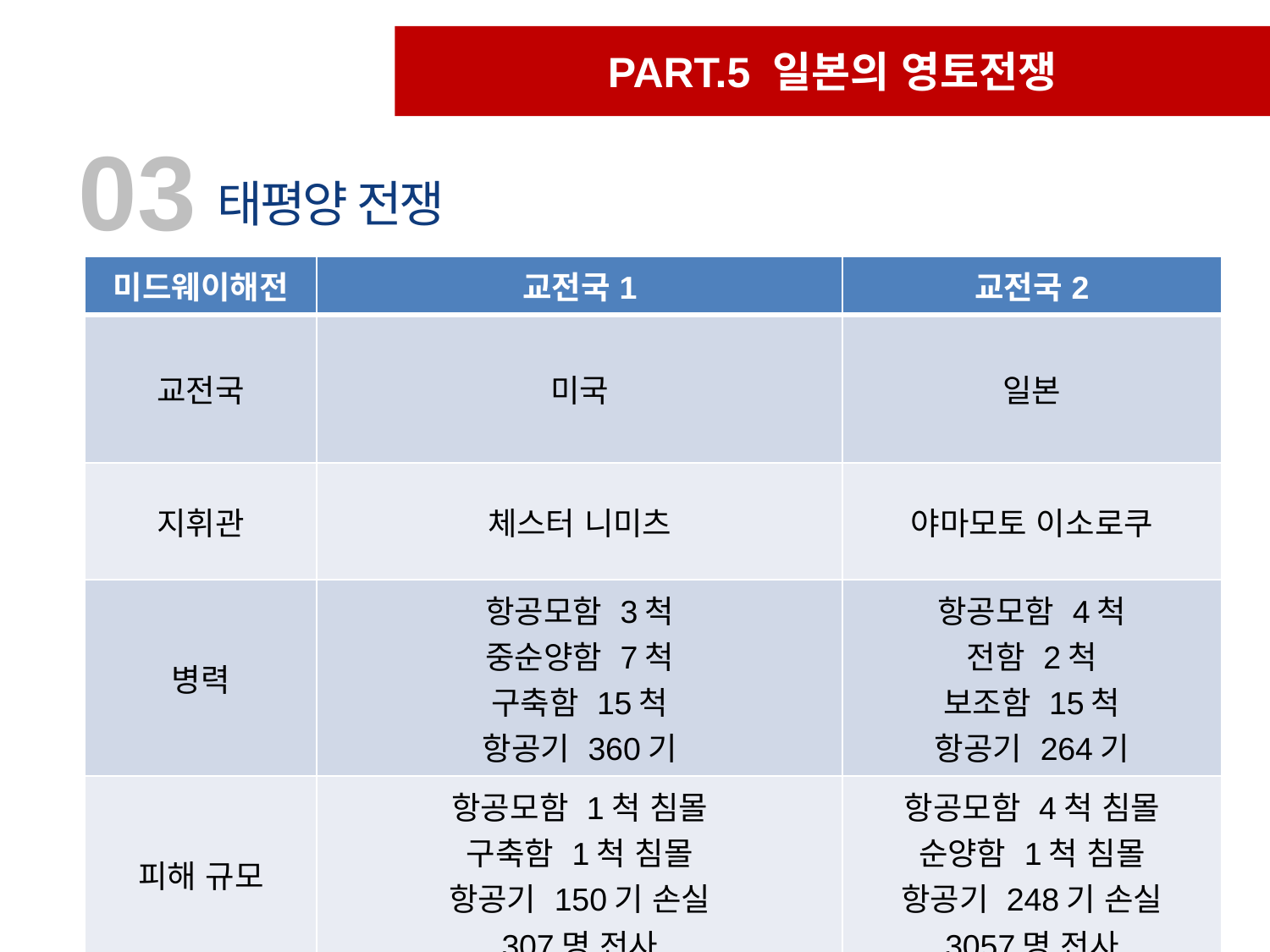

PART.5 일본의 영토전쟁
03
태평양 전쟁
| 미드웨이해전 | 교전국1 | 교전국2 |
| --- | --- | --- |
| 교전국 | 미국 | 일본 |
| 지휘관 | 체스터 니미츠 | 야마모토 이소로쿠 |
| 병력 | 항공모함 3척 중순양함 7척 구축함 15척 항공기 360기 | 항공모함 4척 전함 2척 보조함 15척 항공기 264기 |
| 피해 규모 | 항공모함 1척 침몰 구축함 1척 침몰 항공기 150기 손실 307명 전사 | 항공모함 4척 침몰 순양함 1척 침몰 항공기 248기 손실 3057명 전사 |